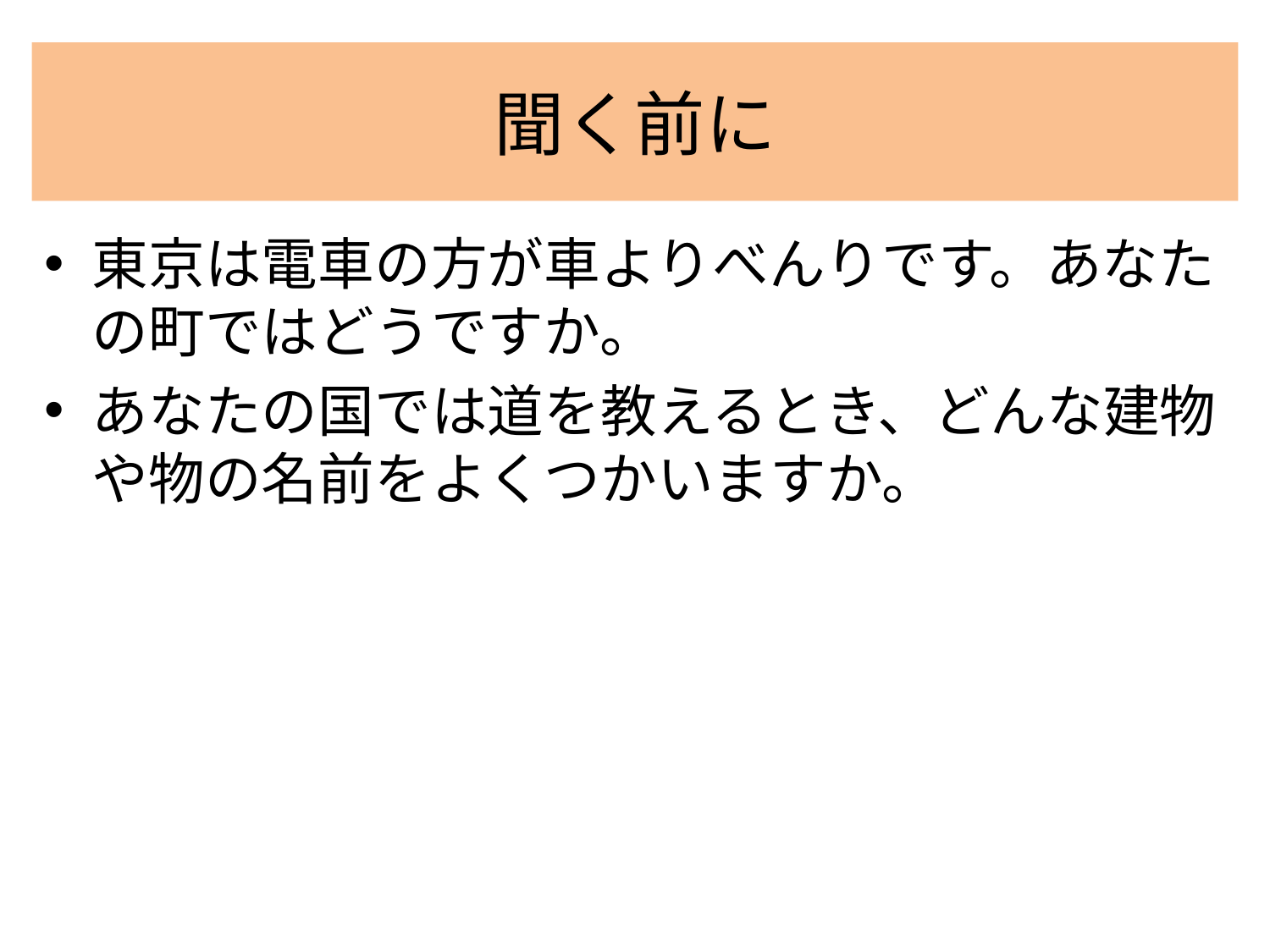

# 聞く前に
東京は電車の方が車よりべんりです。あなたの町ではどうですか。
あなたの国では道を教えるとき、どんな建物や物の名前をよくつかいますか。